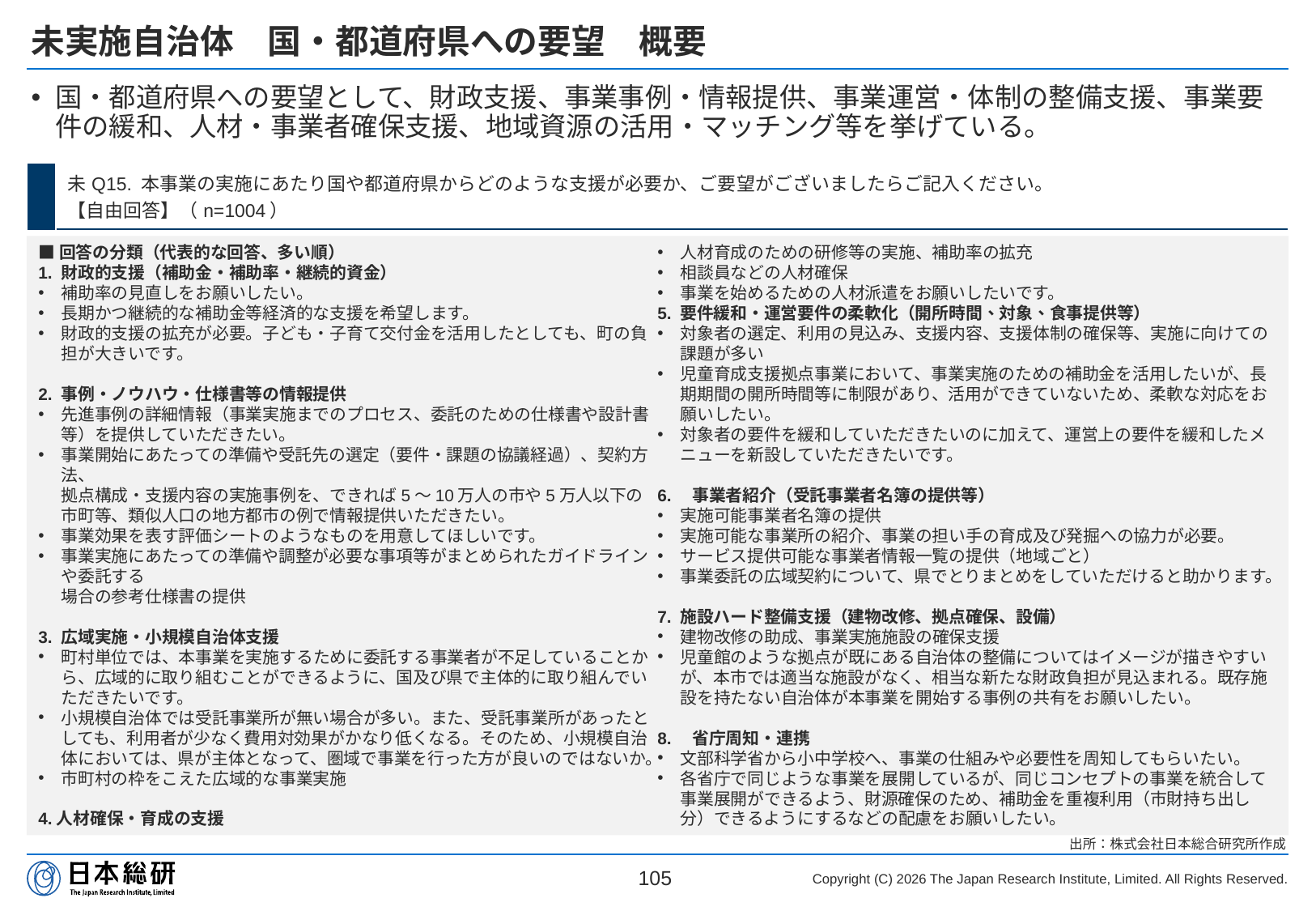

# 未実施自治体　国・都道府県への要望　概要
国・都道府県への要望として、財政支援、事業事例・情報提供、事業運営・体制の整備支援、事業要件の緩和、人材・事業者確保支援、地域資源の活用・マッチング等を挙げている。
|  | 未Q15. 本事業の実施にあたり国や都道府県からどのような支援が必要か、ご要望がございましたらご記入ください。 【自由回答】（n=1004） |
| --- | --- |
■回答の分類（代表的な回答、多い順）
1. 財政的支援（補助金・補助率・継続的資金）
補助率の見直しをお願いしたい。
長期かつ継続的な補助金等経済的な支援を希望します。
財政的支援の拡充が必要。子ども・子育て交付金を活用したとしても、町の負担が大きいです。

2. 事例・ノウハウ・仕様書等の情報提供
先進事例の詳細情報（事業実施までのプロセス、委託のための仕様書や設計書等）を提供していただきたい。
事業開始にあたっての準備や受託先の選定（要件・課題の協議経過）、契約方法、
拠点構成・支援内容の実施事例を、できれば5～10万人の市や5万人以下の市町等、類似人口の地方都市の例で情報提供いただきたい。
事業効果を表す評価シートのようなものを用意してほしいです。
事業実施にあたっての準備や調整が必要な事項等がまとめられたガイドラインや委託する
場合の参考仕様書の提供

3. 広域実施・小規模自治体支援
町村単位では、本事業を実施するために委託する事業者が不足していることから、広域的に取り組むことができるように、国及び県で主体的に取り組んでいただきたいです。
小規模自治体では受託事業所が無い場合が多い。また、受託事業所があったとしても、利用者が少なく費用対効果がかなり低くなる。そのため、小規模自治体においては、県が主体となって、圏域で事業を行った方が良いのではないか。
市町村の枠をこえた広域的な事業実施

4.人材確保・育成の支援
人材育成のための研修等の実施、補助率の拡充
相談員などの人材確保
事業を始めるための人材派遣をお願いしたいです。
5. 要件緩和・運営要件の柔軟化（開所時間、対象、食事提供等）
対象者の選定、利用の見込み、支援内容、支援体制の確保等、実施に向けての課題が多い
児童育成支援拠点事業において、事業実施のための補助金を活用したいが、長期期間の開所時間等に制限があり、活用ができていないため、柔軟な対応をお願いしたい。
対象者の要件を緩和していただきたいのに加えて、運営上の要件を緩和したメニューを新設していただきたいです。

6.　事業者紹介（受託事業者名簿の提供等）
実施可能事業者名簿の提供
実施可能な事業所の紹介、事業の担い手の育成及び発掘への協力が必要。
サービス提供可能な事業者情報一覧の提供（地域ごと）
事業委託の広域契約について、県でとりまとめをしていただけると助かります。

7. 施設ハード整備支援（建物改修、拠点確保、設備）
建物改修の助成、事業実施施設の確保支援
児童館のような拠点が既にある自治体の整備についてはイメージが描きやすいが、本市では適当な施設がなく、相当な新たな財政負担が見込まれる。既存施設を持たない自治体が本事業を開始する事例の共有をお願いしたい。

8.　省庁周知・連携
文部科学省から小中学校へ、事業の仕組みや必要性を周知してもらいたい。
各省庁で同じような事業を展開しているが、同じコンセプトの事業を統合して事業展開ができるよう、財源確保のため、補助金を重複利用（市財持ち出し分）できるようにするなどの配慮をお願いしたい。
出所：株式会社日本総合研究所作成